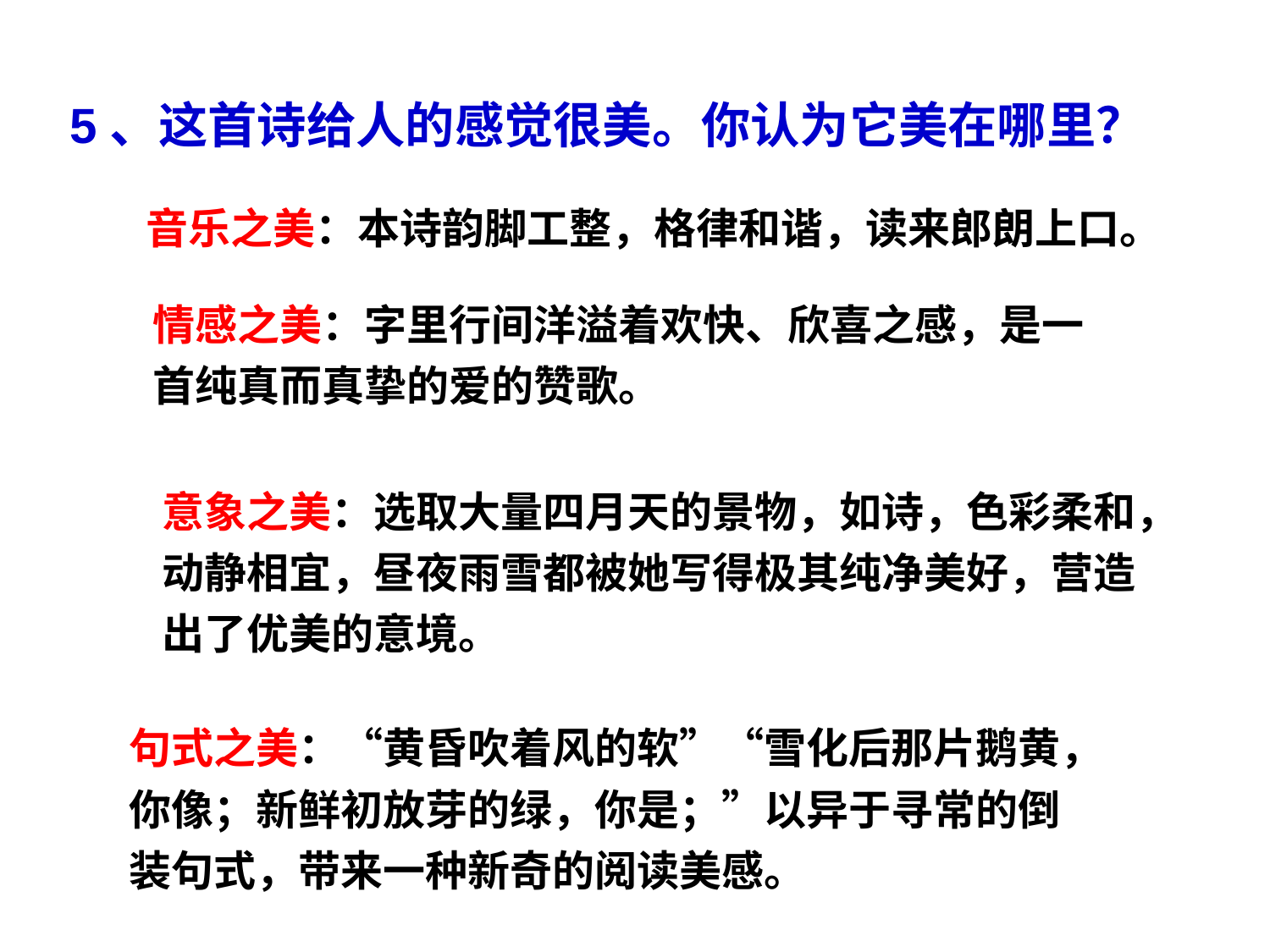

5、这首诗给人的感觉很美。你认为它美在哪里？

音乐之美：本诗韵脚工整，格律和谐，读来郎朗上口。
情感之美：字里行间洋溢着欢快、欣喜之感，是一首纯真而真挚的爱的赞歌。

意象之美：选取大量四月天的景物，如诗，色彩柔和，动静相宜，昼夜雨雪都被她写得极其纯净美好，营造出了优美的意境。

句式之美：“黄昏吹着风的软”“雪化后那片鹅黄，你像；新鲜初放芽的绿，你是；”以异于寻常的倒装句式，带来一种新奇的阅读美感。